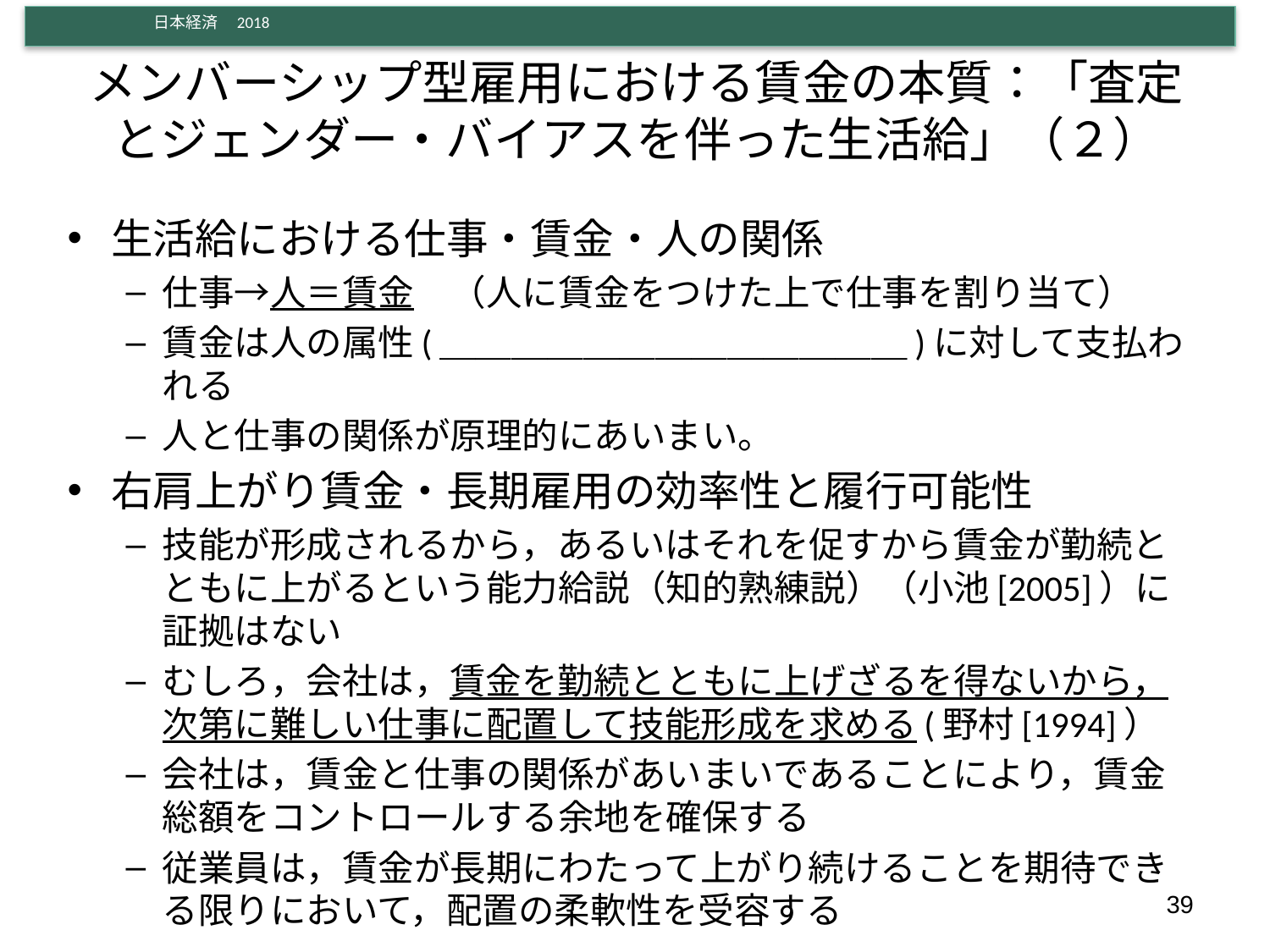

# メンバーシップ型雇用における賃金の本質：「査定とジェンダー・バイアスを伴った生活給」（２）
生活給における仕事・賃金・人の関係
仕事→人＝賃金　（人に賃金をつけた上で仕事を割り当て）
賃金は人の属性(＿＿＿＿＿＿＿＿＿＿＿＿＿)に対して支払われる
人と仕事の関係が原理的にあいまい。
右肩上がり賃金・長期雇用の効率性と履行可能性
技能が形成されるから，あるいはそれを促すから賃金が勤続とともに上がるという能力給説（知的熟練説）（小池[2005]）に証拠はない
むしろ，会社は，賃金を勤続とともに上げざるを得ないから，次第に難しい仕事に配置して技能形成を求める(野村[1994]）
会社は，賃金と仕事の関係があいまいであることにより，賃金総額をコントロールする余地を確保する
従業員は，賃金が長期にわたって上がり続けることを期待できる限りにおいて，配置の柔軟性を受容する

39